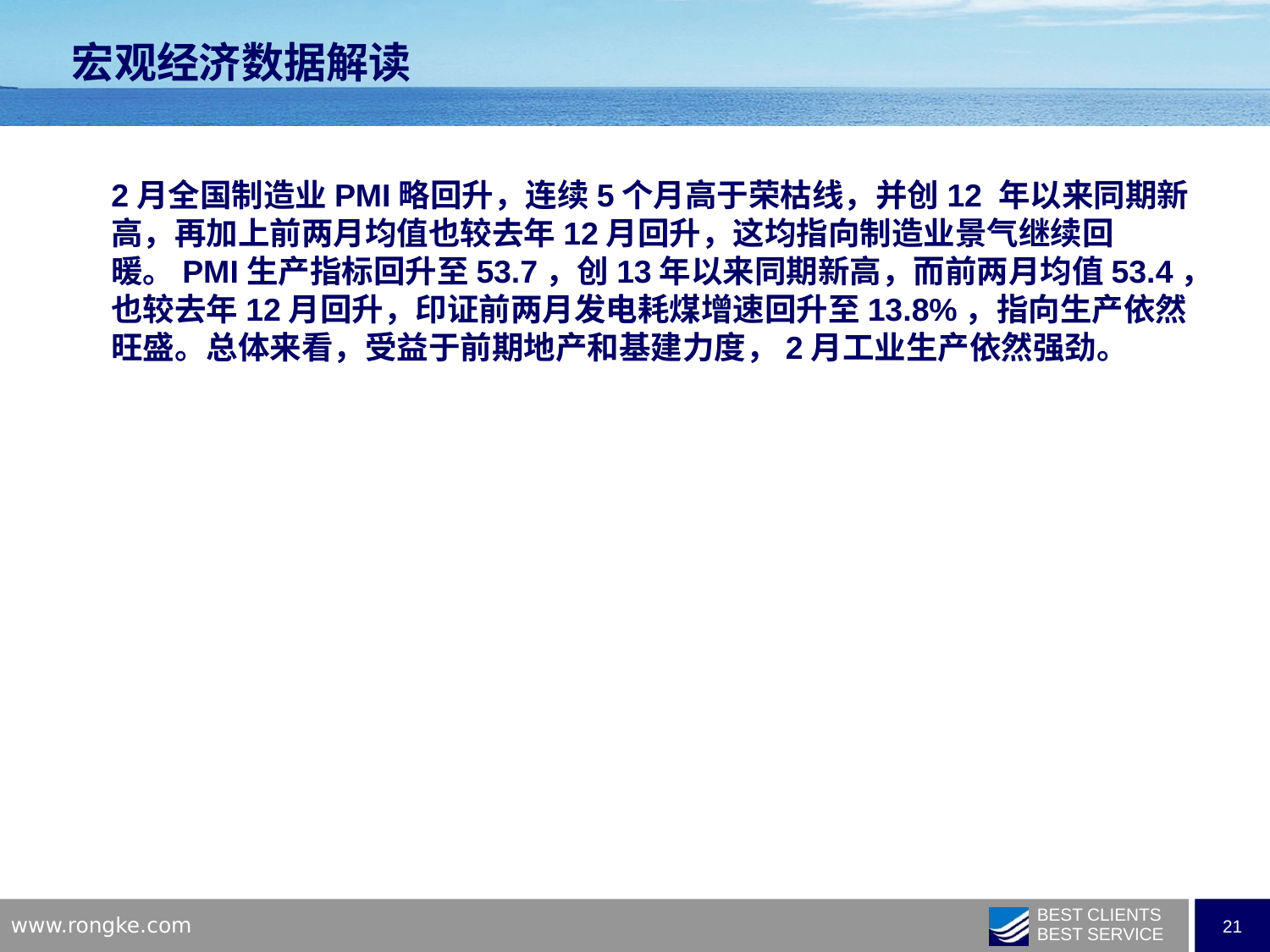

宏观经济数据解读

2月全国制造业PMI略回升，连续5个月高于荣枯线，并创12 年以来同期新高，再加上前两月均值也较去年12月回升，这均指向制造业景气继续回暖。PMI生产指标回升至53.7，创13年以来同期新高，而前两月均值53.4，也较去年12月回升，印证前两月发电耗煤增速回升至13.8%，指向生产依然旺盛。总体来看，受益于前期地产和基建力度，2月工业生产依然强劲。